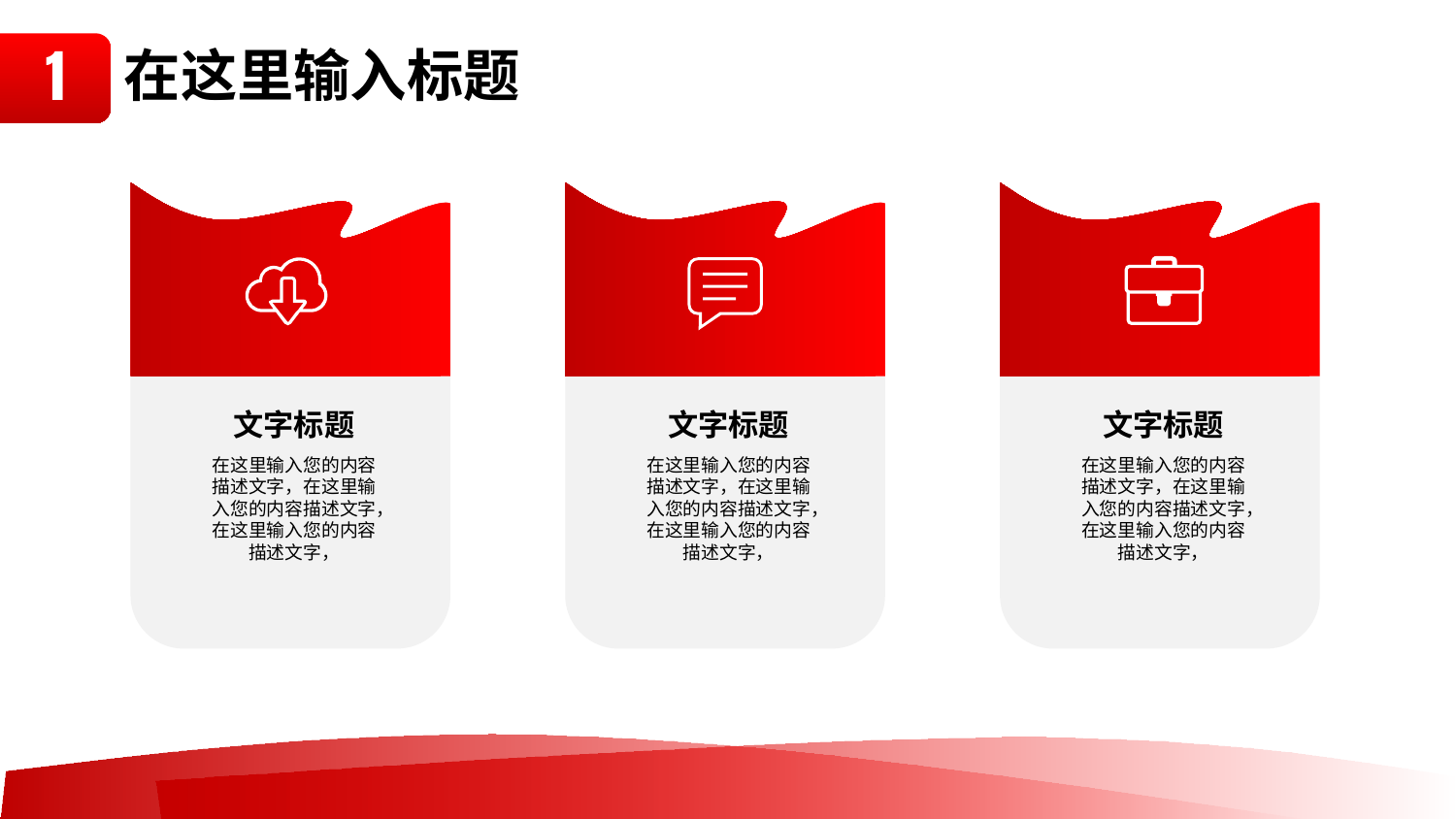

在这里输入标题
1

文字标题
文字标题
文字标题
在这里输入您的内容描述文字，在这里输入您的内容描述文字，在这里输入您的内容描述文字，

在这里输入您的内容描述文字，在这里输入您的内容描述文字，在这里输入您的内容描述文字，

在这里输入您的内容描述文字，在这里输入您的内容描述文字，在这里输入您的内容描述文字，